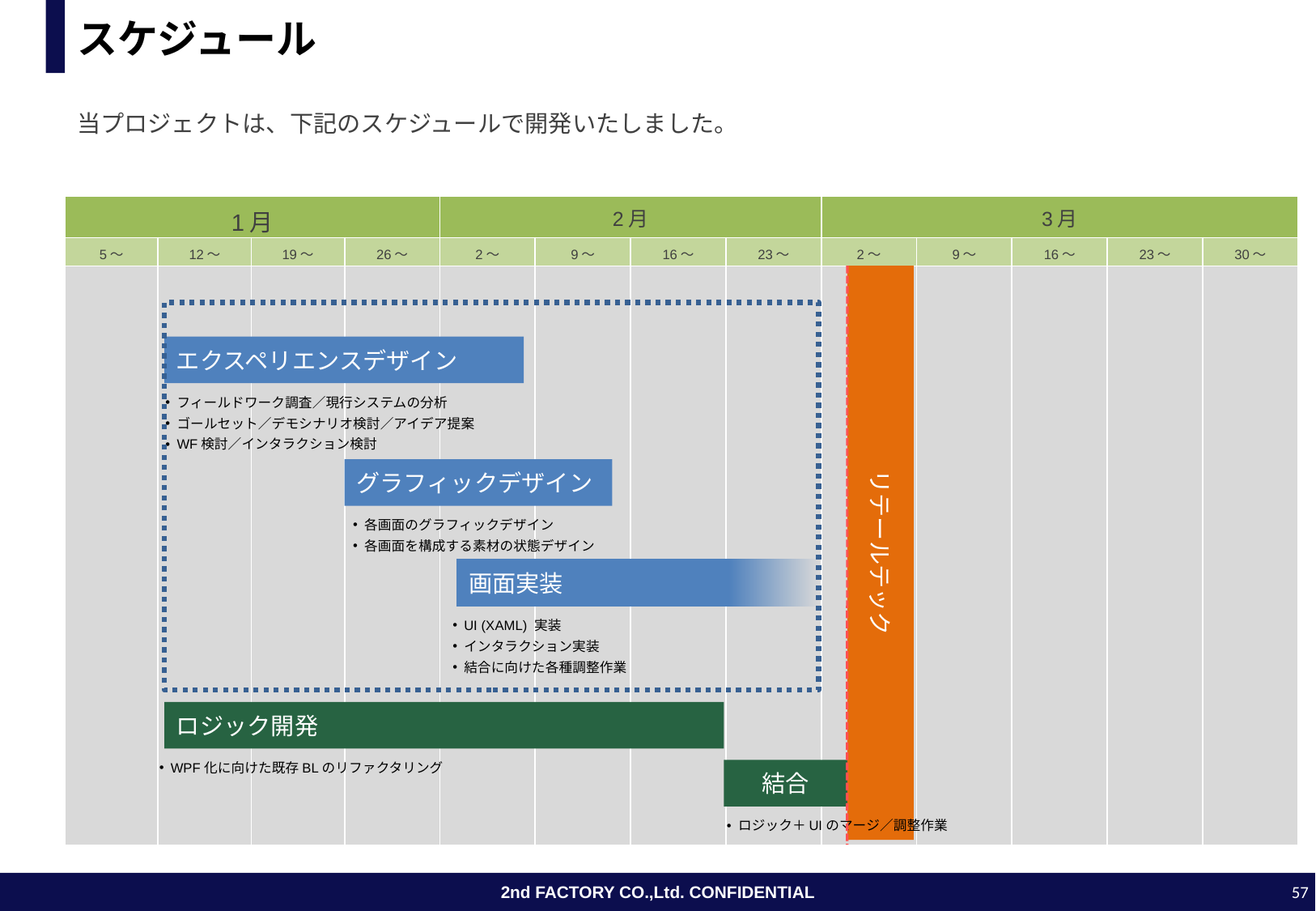

# スケジュール
当プロジェクトは、下記のスケジュールで開発いたしました。
リテールテック

エクスペリエンスデザイン
フィールドワーク調査／現行システムの分析
ゴールセット／デモシナリオ検討／アイデア提案
WF検討／インタラクション検討
グラフィックデザイン
各画面のグラフィックデザイン
各画面を構成する素材の状態デザイン
画面実装
UI (XAML) 実装
インタラクション実装
結合に向けた各種調整作業
ロジック開発
WPF化に向けた既存BLのリファクタリング
結合
ロジック＋UIのマージ／調整作業